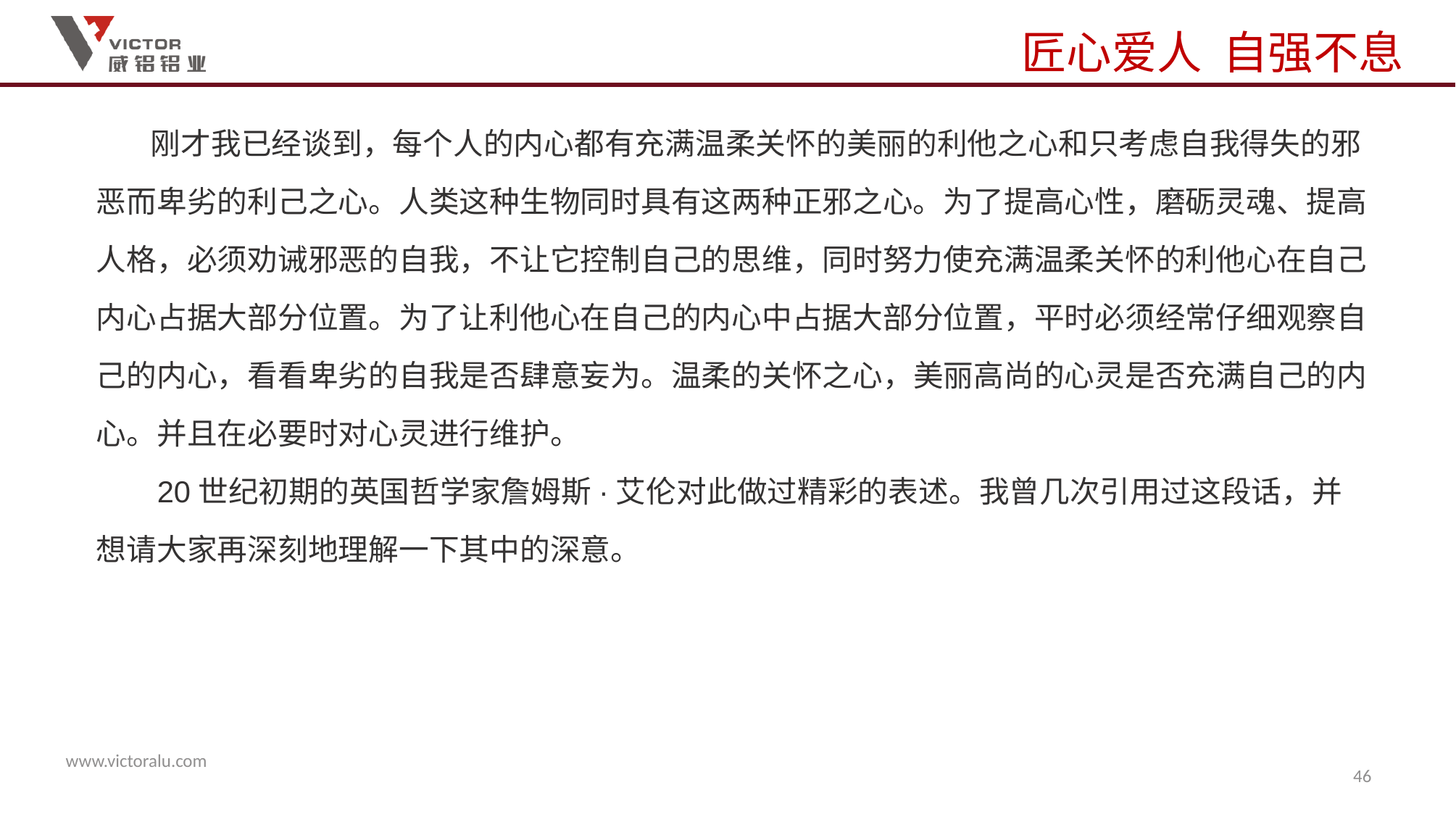

刚才我已经谈到，每个人的内心都有充满温柔关怀的美丽的利他之心和只考虑自我得失的邪恶而卑劣的利己之心。人类这种生物同时具有这两种正邪之心。为了提高心性，磨砺灵魂、提高人格，必须劝诫邪恶的自我，不让它控制自己的思维，同时努力使充满温柔关怀的利他心在自己内心占据大部分位置。为了让利他心在自己的内心中占据大部分位置，平时必须经常仔细观察自己的内心，看看卑劣的自我是否肆意妄为。温柔的关怀之心，美丽高尚的心灵是否充满自己的内心。并且在必要时对心灵进行维护。
        20世纪初期的英国哲学家詹姆斯·艾伦对此做过精彩的表述。我曾几次引用过这段话，并想请大家再深刻地理解一下其中的深意。
46